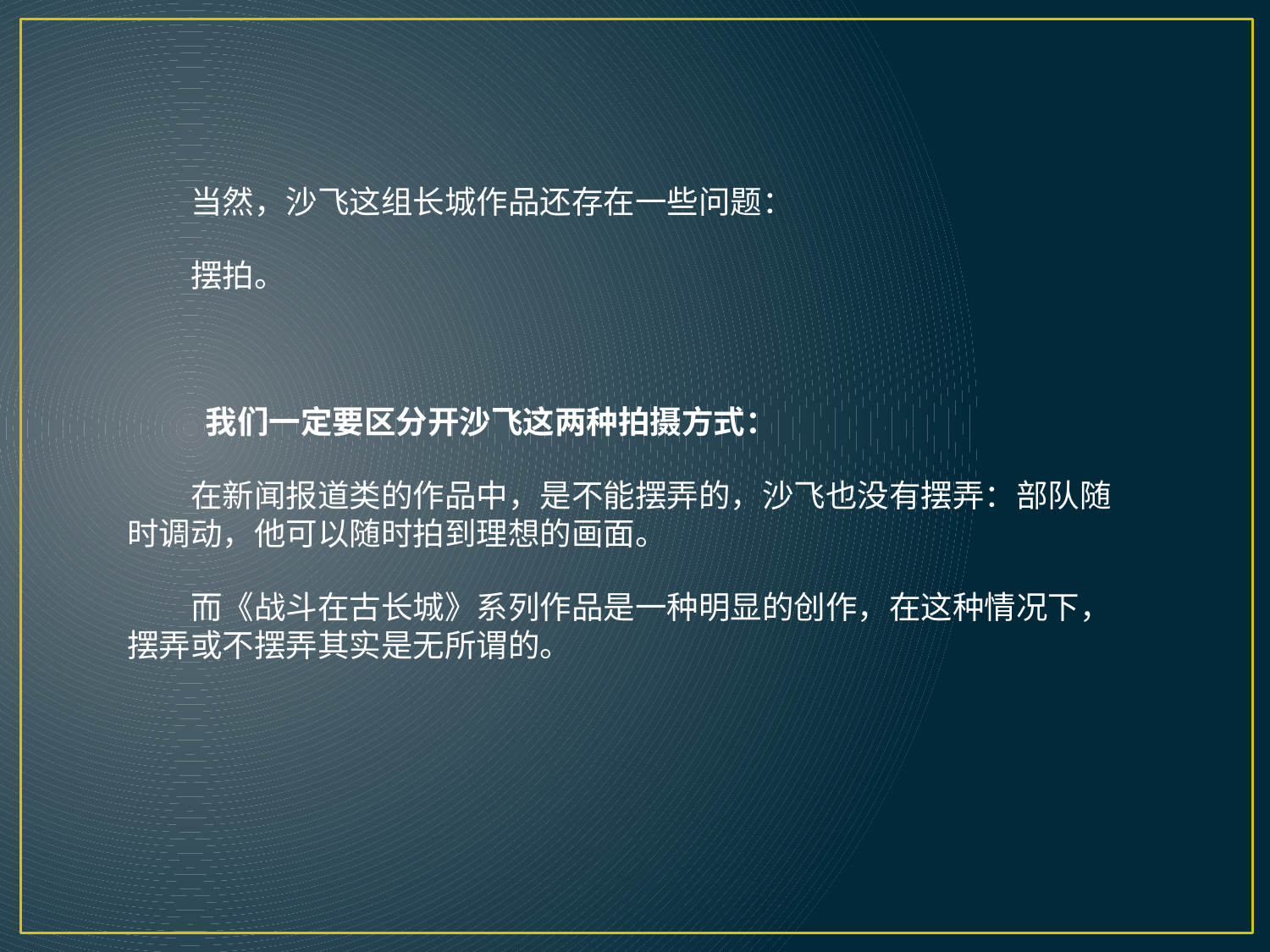

当然，沙飞这组长城作品还存在一些问题：
摆拍。

 我们一定要区分开沙飞这两种拍摄方式：
在新闻报道类的作品中，是不能摆弄的，沙飞也没有摆弄：部队随时调动，他可以随时拍到理想的画面。
而《战斗在古长城》系列作品是一种明显的创作，在这种情况下，摆弄或不摆弄其实是无所谓的。